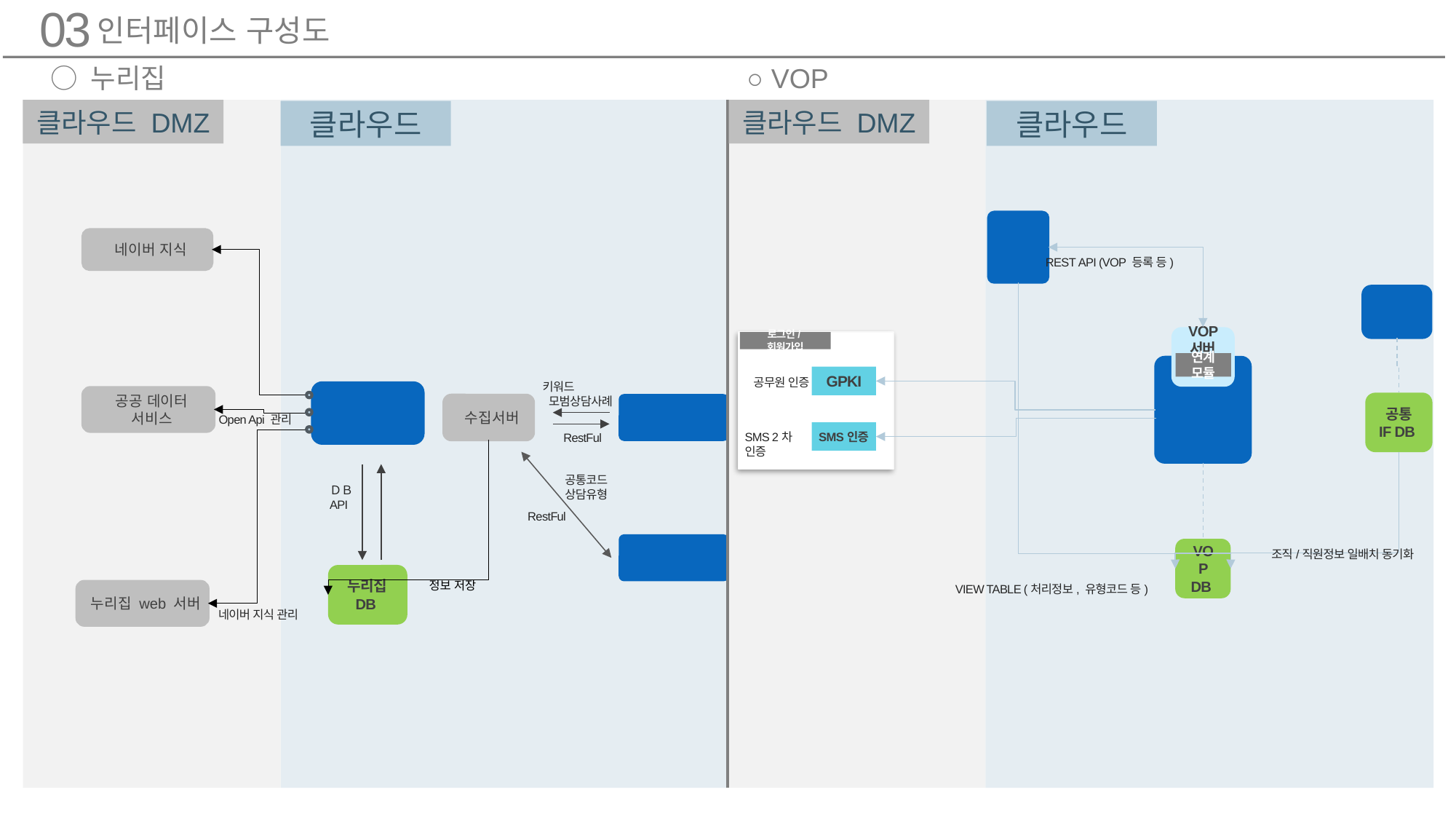

03
인터페이스 구성도
○ VOP
○ 누리집
클라우드 DMZ
클라우드 DMZ

클라우드
클라우드
상담AP
네이버 지식
REST API (VOP 등록 등)
통합관리
VOP 서버

로그인/회원가입
연계 모듈
VOP
GPKI
공무원 인증
키워드
 모범상담사례
누리집 서버
공공 데이터 서비스

공통 IF DB
AI 어드바이저
수집서버

Open Api 관리
SMS인증

SMS 2차 인증
RestFul
공통코드
상담유형
ＤＢ
API
RestFul
통합 관리
VOP DB
조직/직원정보 일배치 동기화
누리집 DB
정보 저장
누리집 web 서버
VIEW TABLE (처리정보, 유형코드 등)
네이버 지식 관리